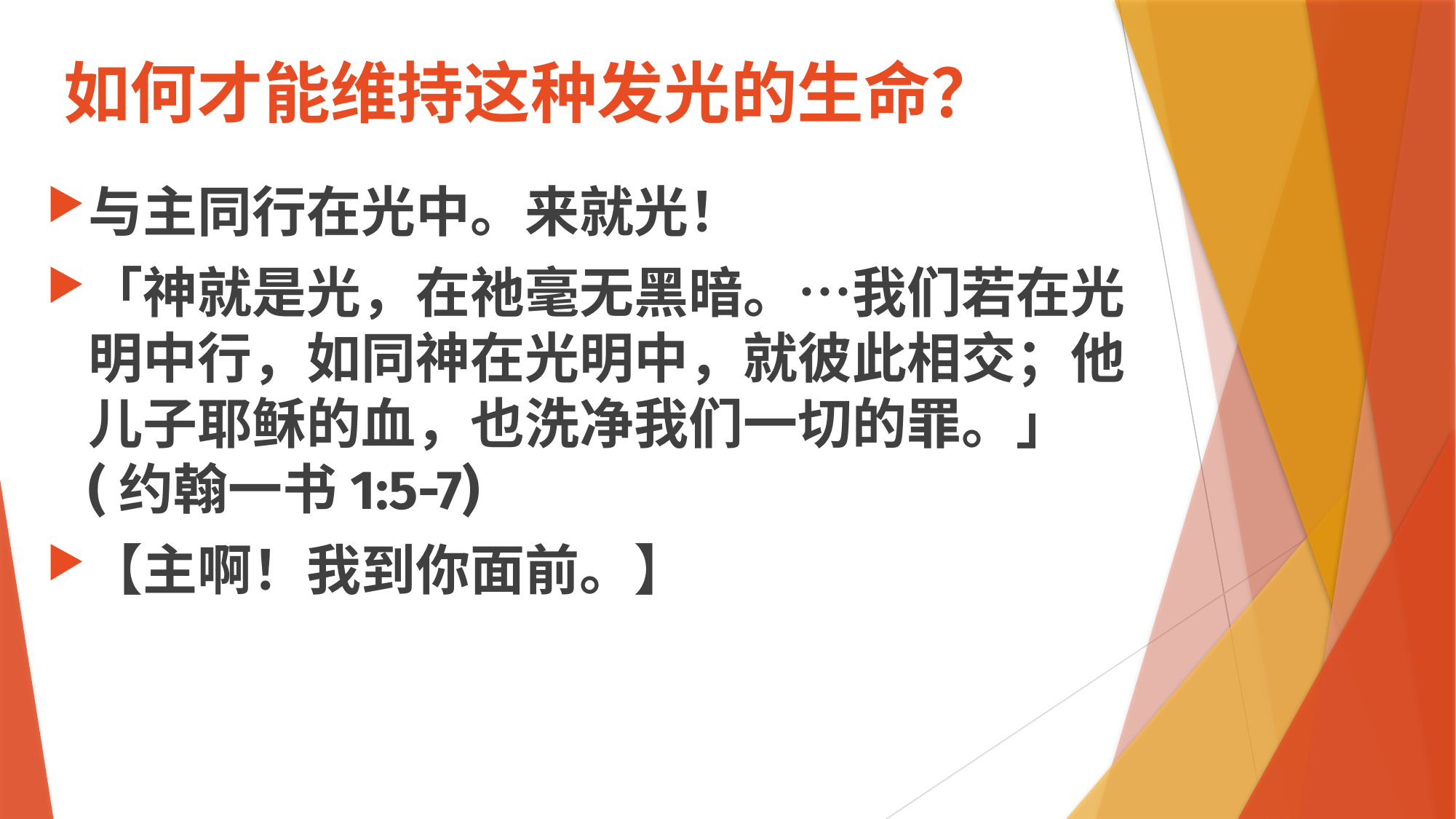

# 如何才能维持这种发光的生命？
与主同行在光中。来就光！
「神就是光，在祂毫无黑暗。…我们若在光明中行，如同神在光明中，就彼此相交；他儿子耶稣的血，也洗净我们一切的罪。」(约翰一书1:5-7)
【主啊！我到你面前。】